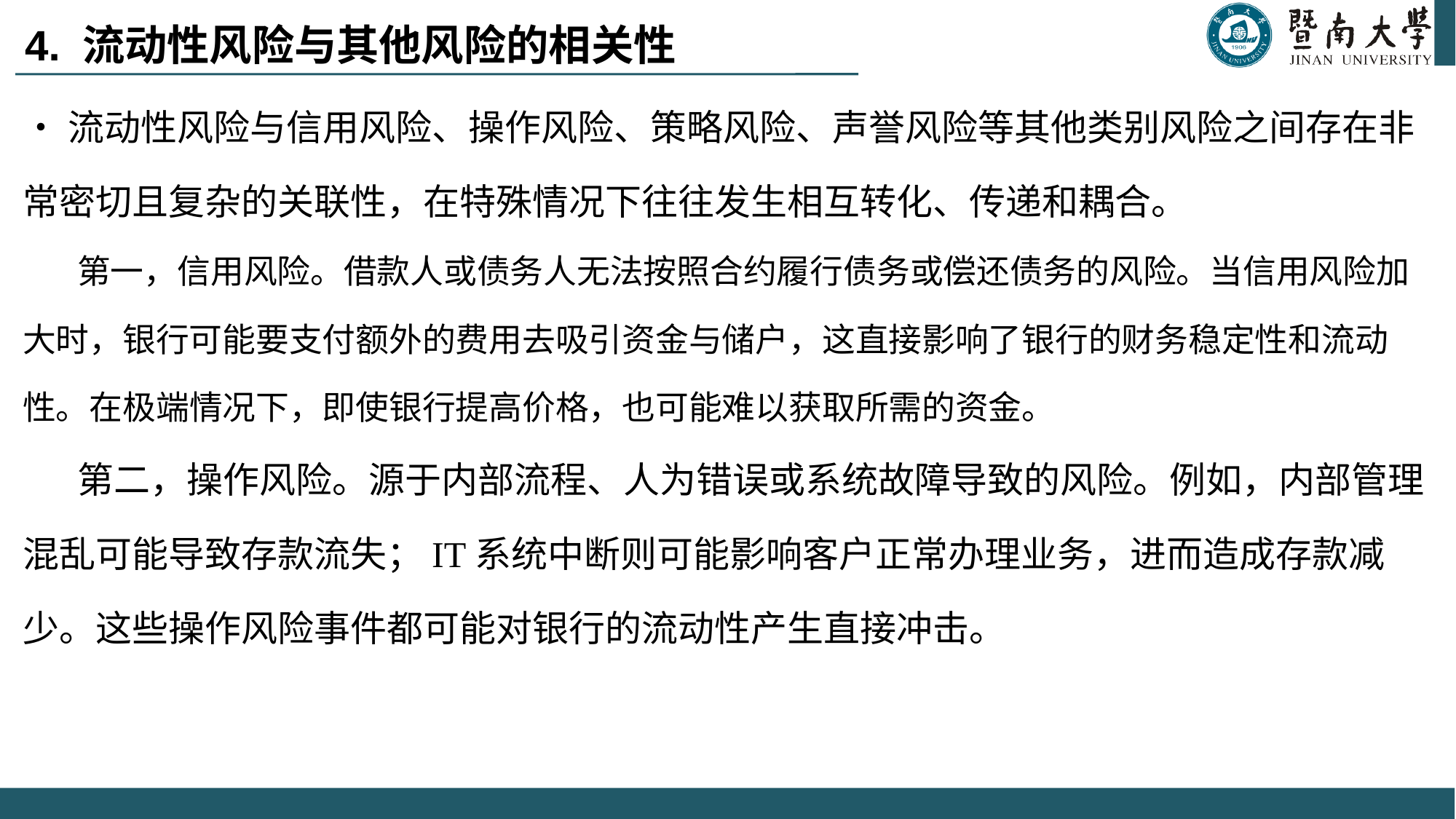

# 4. 流动性风险与其他风险的相关性

•流动性风险与信用风险、操作风险、策略风险、声誉风险等其他类别风险之间存在非常密切且复杂的关联性，在特殊情况下往往发生相互转化、传递和耦合。
第一，信用风险。借款人或债务人无法按照合约履行债务或偿还债务的风险。当信用风险加大时，银行可能要支付额外的费用去吸引资金与储户，这直接影响了银行的财务稳定性和流动性。在极端情况下，即使银行提高价格，也可能难以获取所需的资金。
第二，操作风险。源于内部流程、人为错误或系统故障导致的风险。例如，内部管理混乱可能导致存款流失；IT系统中断则可能影响客户正常办理业务，进而造成存款减少。这些操作风险事件都可能对银行的流动性产生直接冲击。